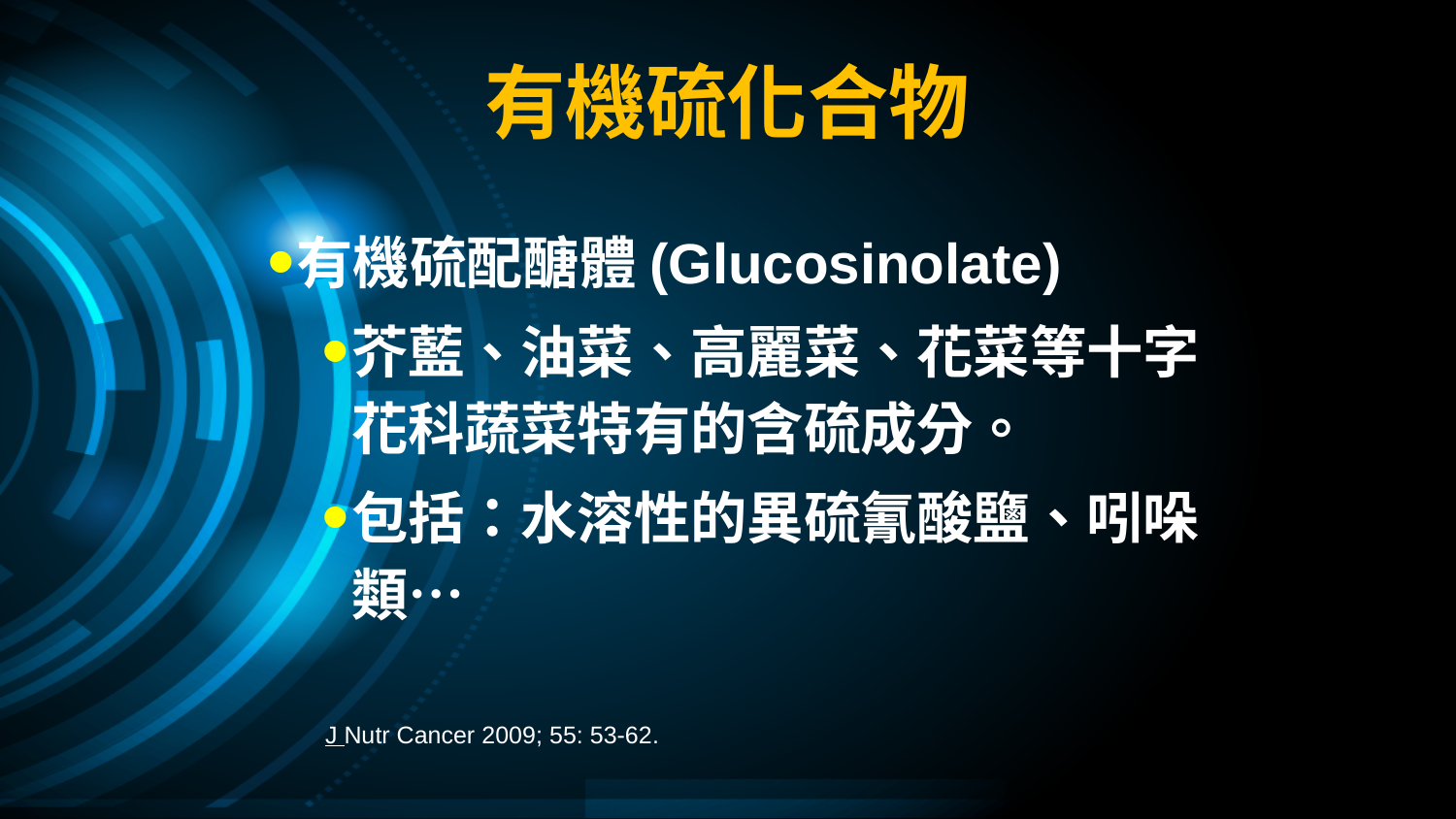

有機硫化合物
有機硫配醣體(Glucosinolate)
芥藍、油菜、高麗菜、花菜等十字花科蔬菜特有的含硫成分。
包括：水溶性的異硫氰酸鹽、吲哚類…
 J Nutr Cancer 2009; 55: 53-62.